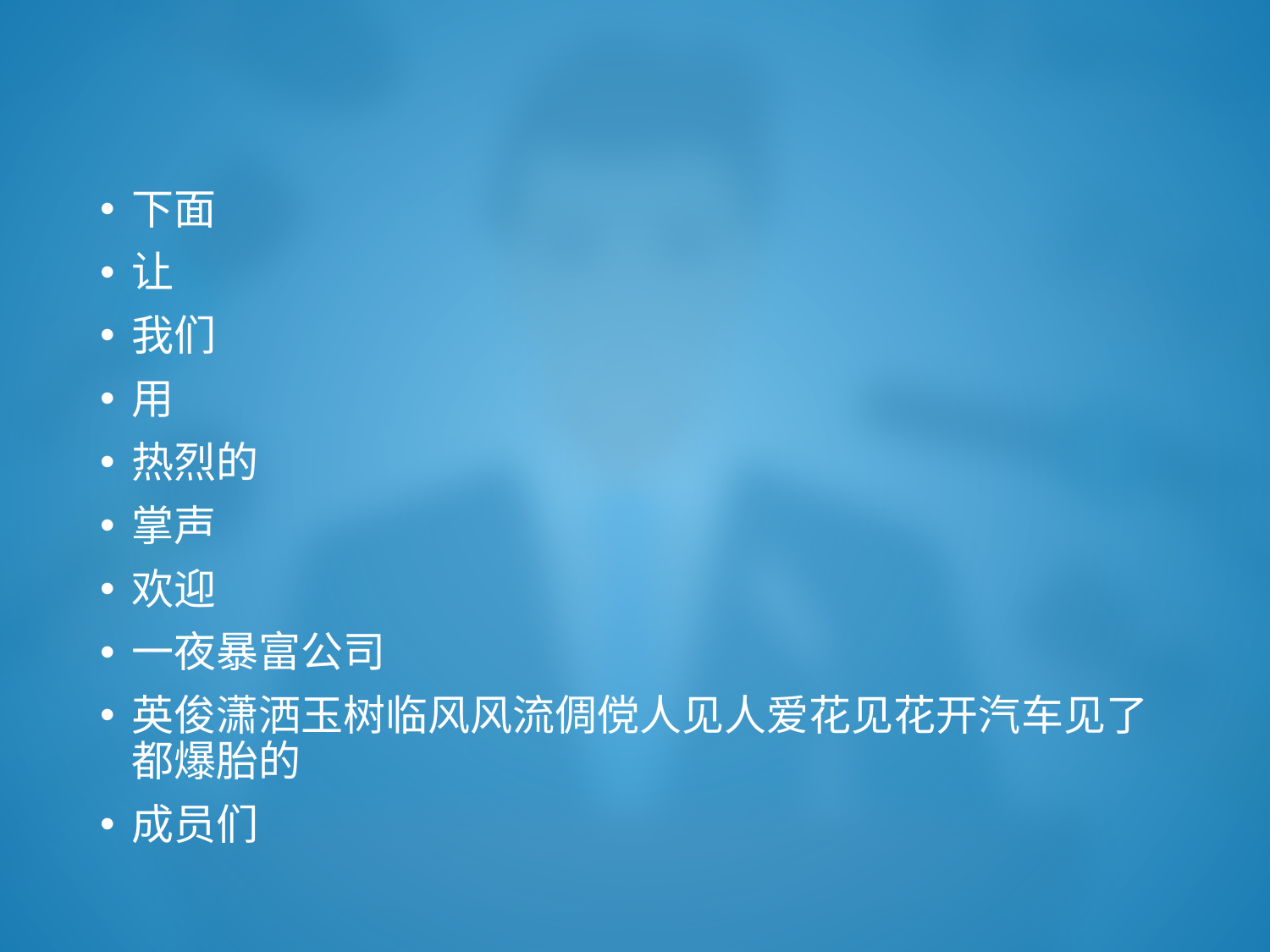

下面
让
我们
用
热烈的
掌声
欢迎
一夜暴富公司
英俊潇洒玉树临风风流倜傥人见人爱花见花开汽车见了都爆胎的
成员们